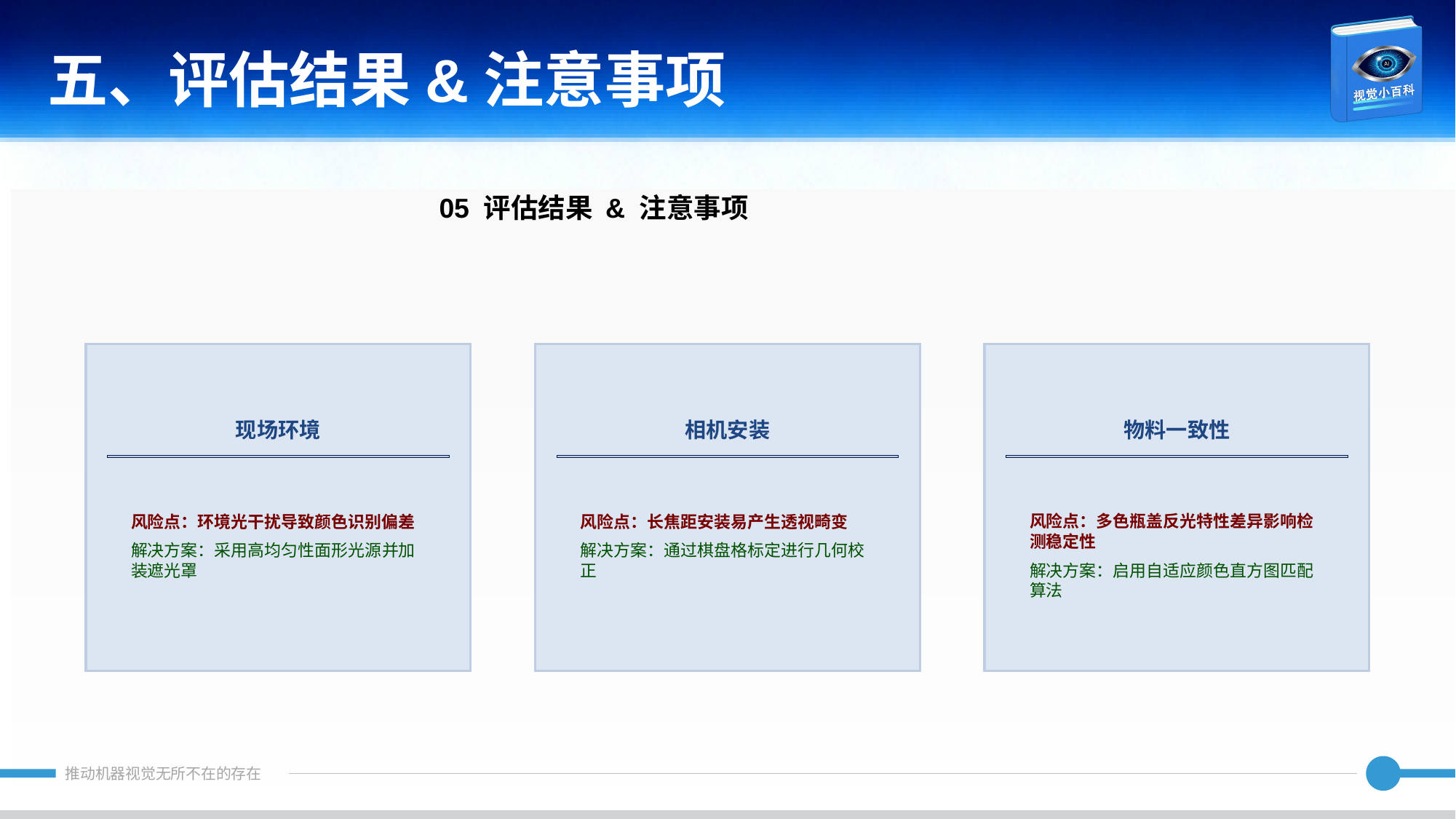

五、评估结果&注意事项

05 评估结果 & 注意事项

现场环境

相机安装

物料一致性

风险点：环境光干扰导致颜色识别偏差
解决方案：采用高均匀性面形光源并加装遮光罩

风险点：长焦距安装易产生透视畸变
解决方案：通过棋盘格标定进行几何校正

风险点：多色瓶盖反光特性差异影响检测稳定性
解决方案：启用自适应颜色直方图匹配算法
10